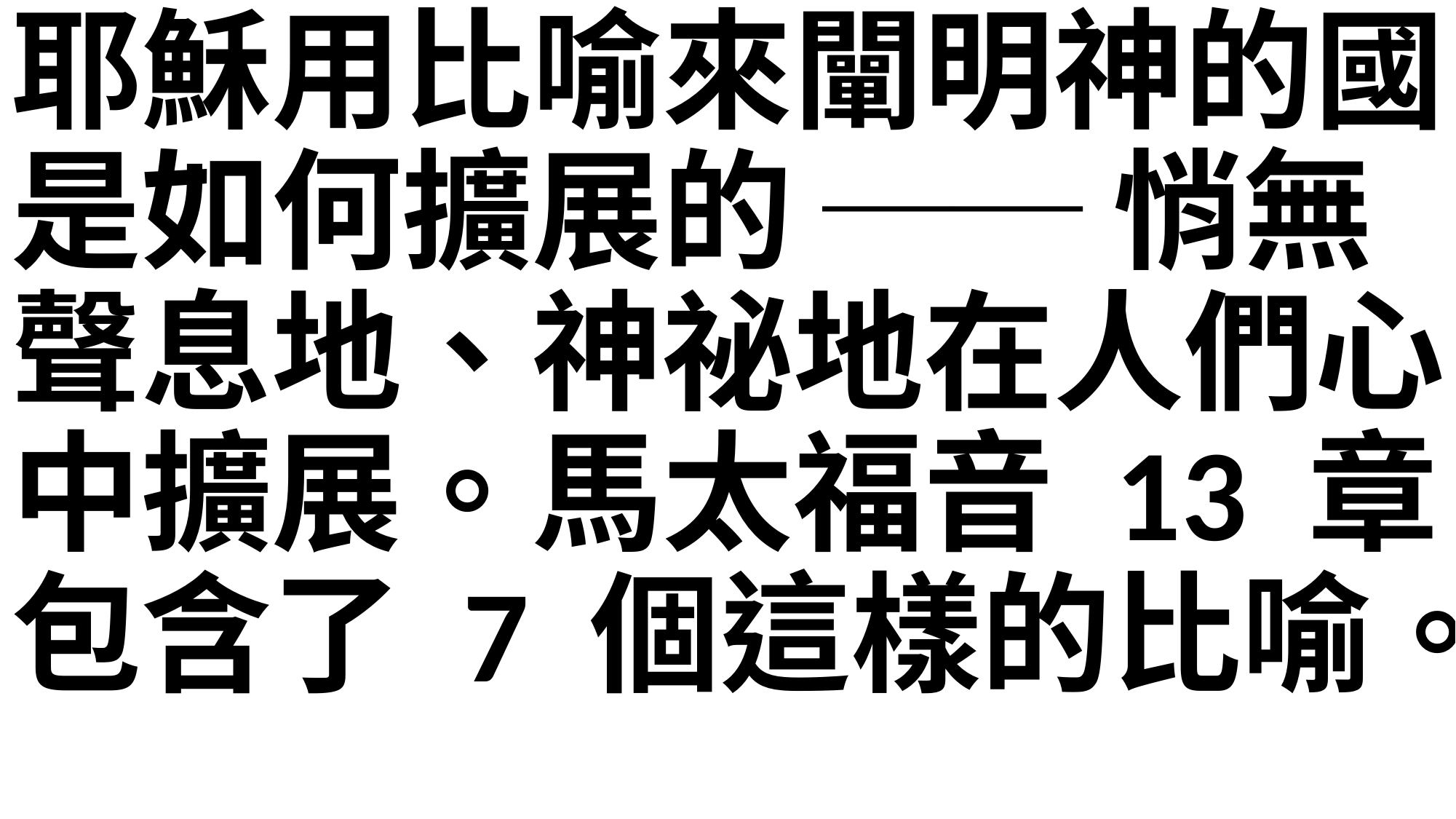

耶穌用比喻來闡明神的國是如何擴展的 ── 悄無聲息地、神祕地在人們心中擴展。馬太福音 13 章包含了 7 個這樣的比喻。